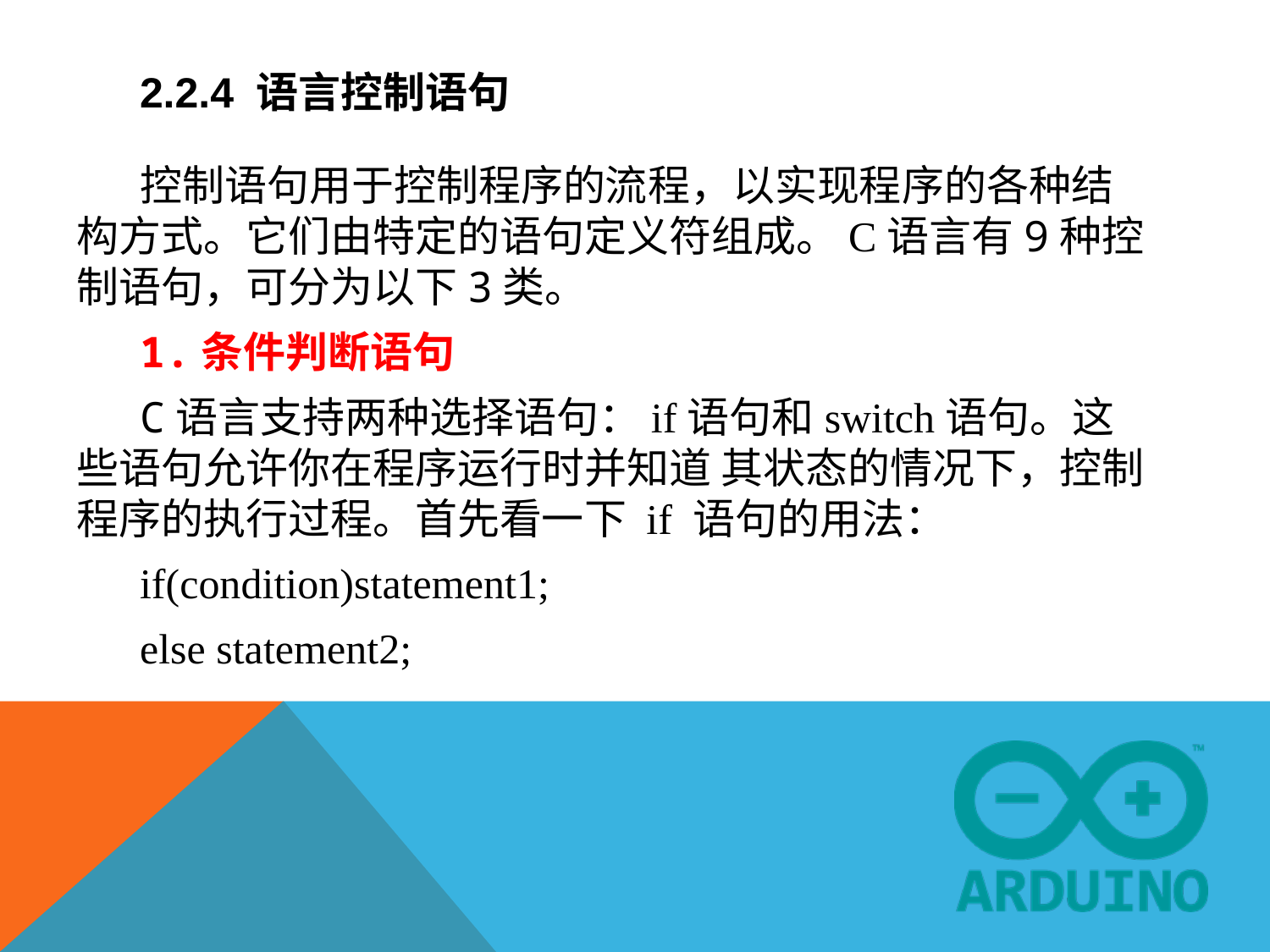

# 2.2.4 语言控制语句
控制语句用于控制程序的流程，以实现程序的各种结构方式。它们由特定的语句定义符组成。C语言有9种控制语句，可分为以下3类。
1.条件判断语句
C语言支持两种选择语句：if语句和switch语句。这些语句允许你在程序运行时并知道 其状态的情况下，控制程序的执行过程。首先看一下 if 语句的用法：
if(condition)statement1;
else statement2;